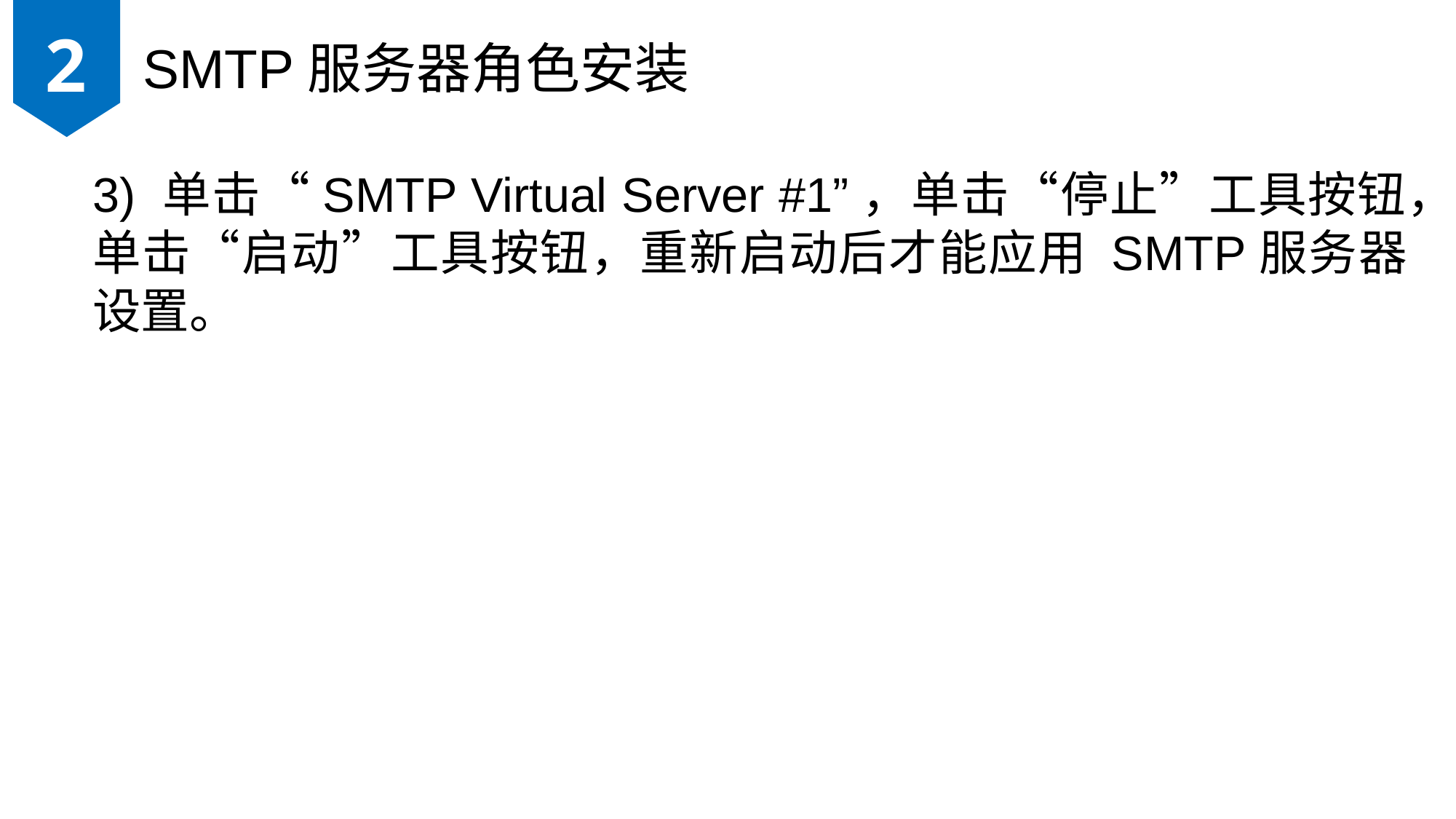

2

SMTP服务器角色安装

3) 单击“SMTP Virtual Server #1”，单击“停止”工具按钮，单击“启动”工具按钮，重新启动后才能应用 SMTP服务器设置。